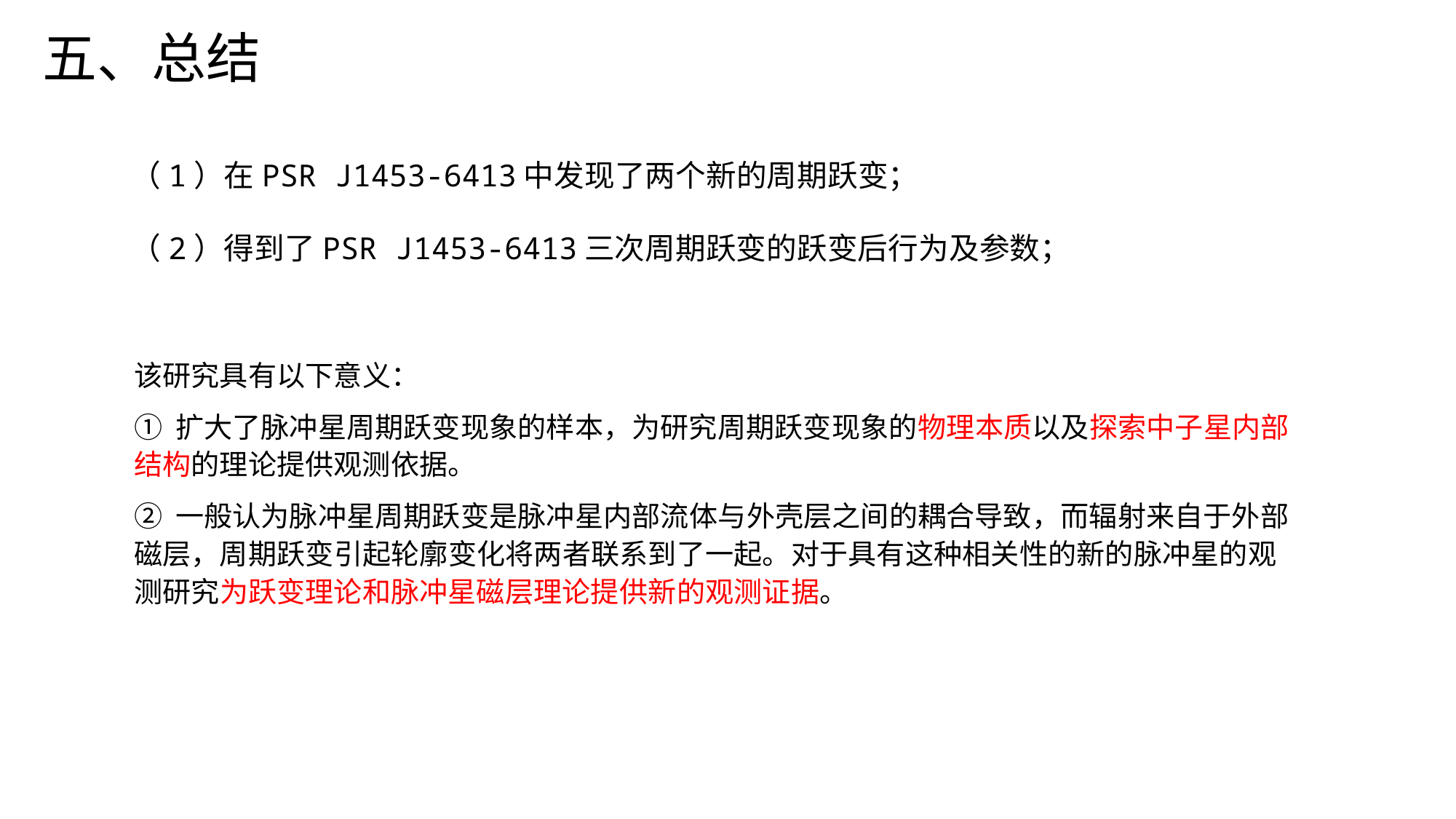

五、总结

  （1）在PSR J1453-6413中发现了两个新的周期跃变；
  （2）得到了PSR J1453-6413三次周期跃变的跃变后行为及参数；
该研究具有以下意义：
① 扩大了脉冲星周期跃变现象的样本，为研究周期跃变现象的物理本质以及探索中子星内部结构的理论提供观测依据。
② 一般认为脉冲星周期跃变是脉冲星内部流体与外壳层之间的耦合导致，而辐射来自于外部磁层，周期跃变引起轮廓变化将两者联系到了一起。对于具有这种相关性的新的脉冲星的观测研究为跃变理论和脉冲星磁层理论提供新的观测证据。